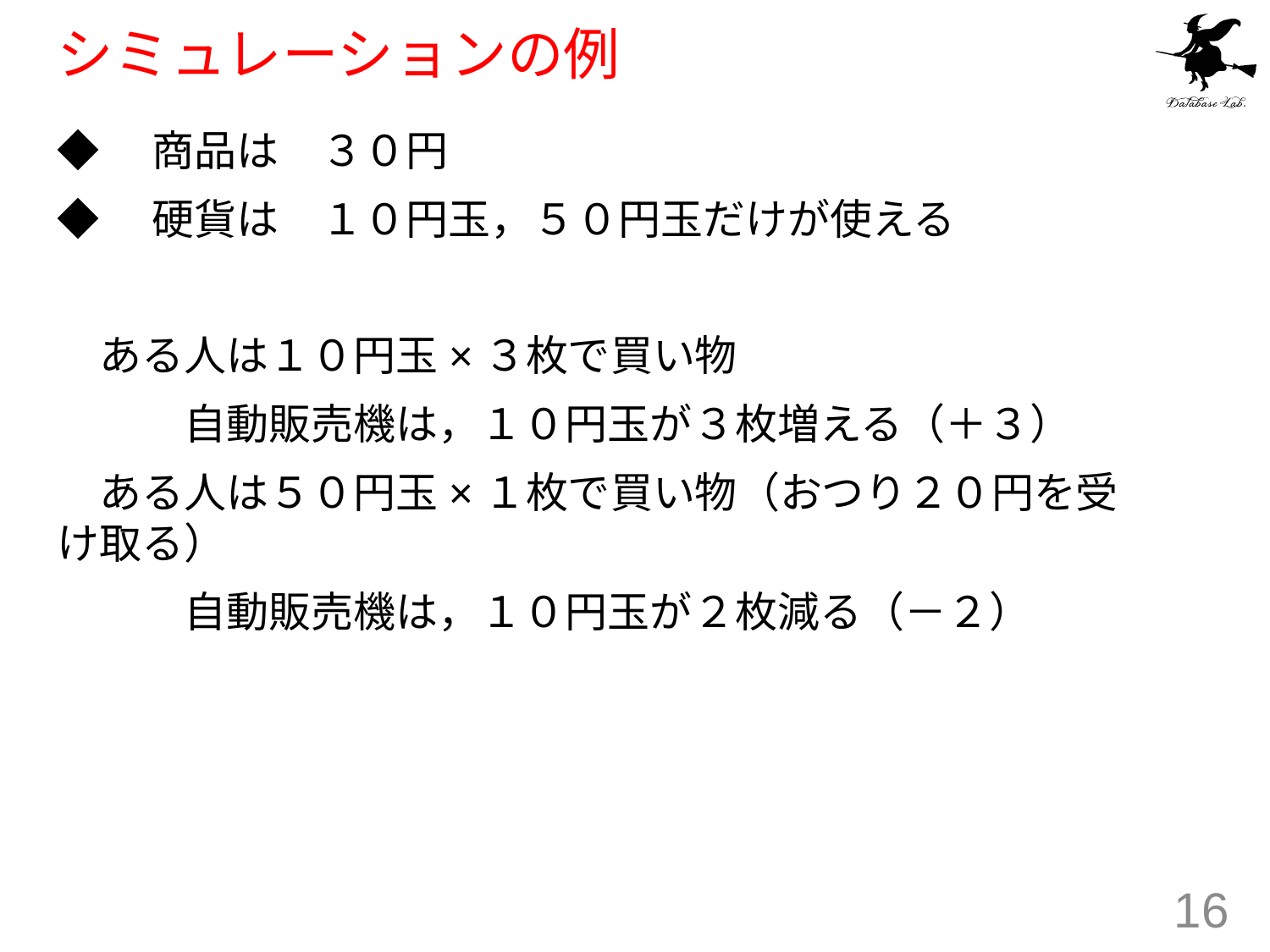

# シミュレーションの例
◆　商品は　３０円
◆　硬貨は　１０円玉，５０円玉だけが使える

　ある人は１０円玉×３枚で買い物
　　　自動販売機は，１０円玉が３枚増える（＋３）
　ある人は５０円玉×１枚で買い物（おつり２０円を受け取る）
　　　自動販売機は，１０円玉が２枚減る（－２）

16